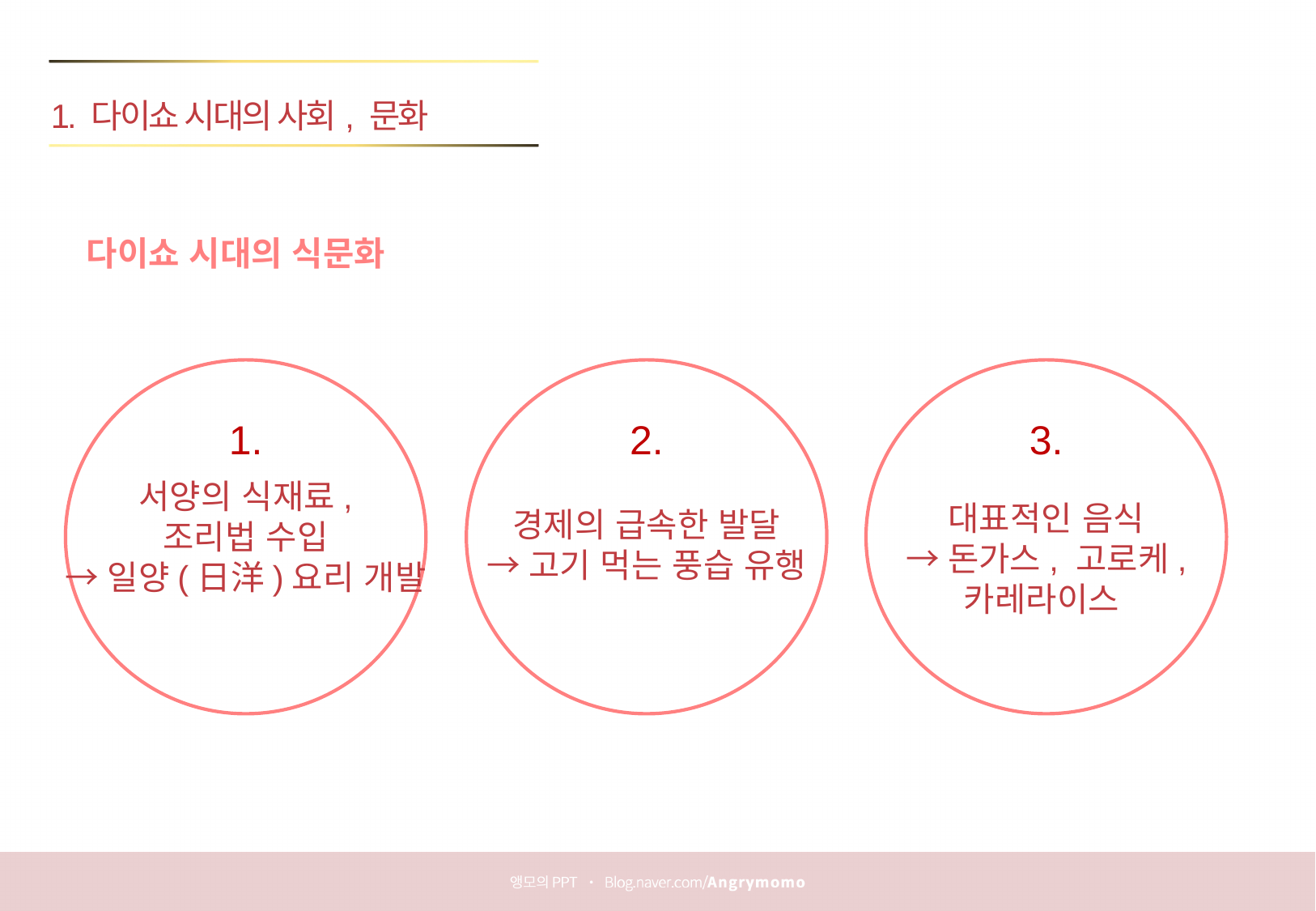

1. 다이쇼 시대의 사회, 문화
다이쇼 시대의 식문화

1.
2.
3.
서양의 식재료,
조리법 수입
→일양(日洋)요리 개발
대표적인 음식
→돈가스, 고로케,
카레라이스
경제의 급속한 발달
→고기 먹는 풍습 유행